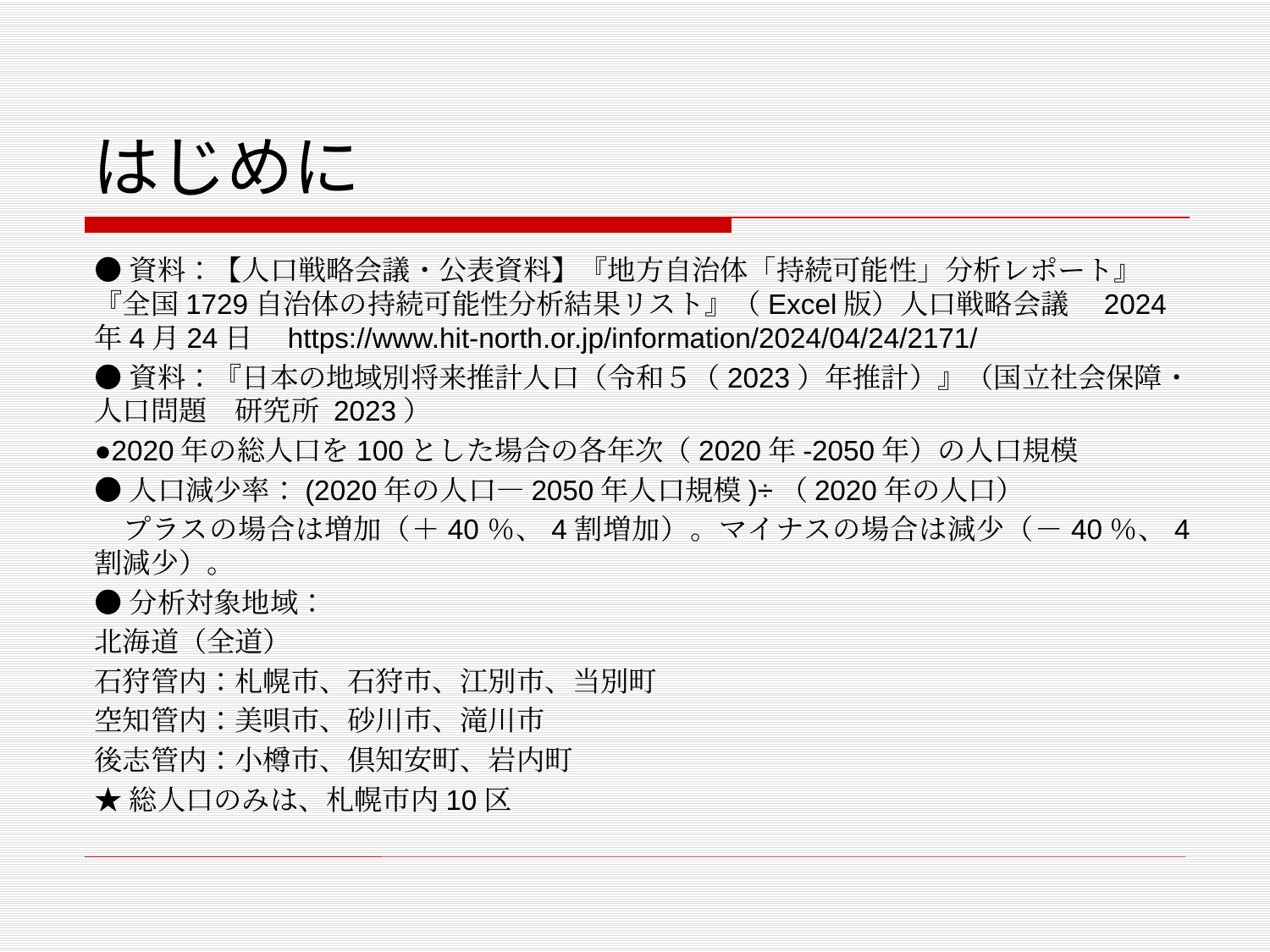

# はじめに
●資料：【人口戦略会議・公表資料】『地方自治体「持続可能性」分析レポート』『全国1729自治体の持続可能性分析結果リスト』（Excel版）人口戦略会議　2024年4月24日　https://www.hit-north.or.jp/information/2024/04/24/2171/
●資料：『日本の地域別将来推計人口（令和５（2023）年推計）』（国立社会保障・人口問題　研究所 2023）
●2020年の総人口を100とした場合の各年次（2020年-2050年）の人口規模
●人口減少率：(2020年の人口―2050年人口規模)÷（2020年の人口）
　プラスの場合は増加（＋40％、4割増加）。マイナスの場合は減少（－40％、4割減少）。
●分析対象地域：
北海道（全道）
石狩管内：札幌市、石狩市、江別市、当別町
空知管内：美唄市、砂川市、滝川市
後志管内：小樽市、倶知安町、岩内町
★総人口のみは、札幌市内10区